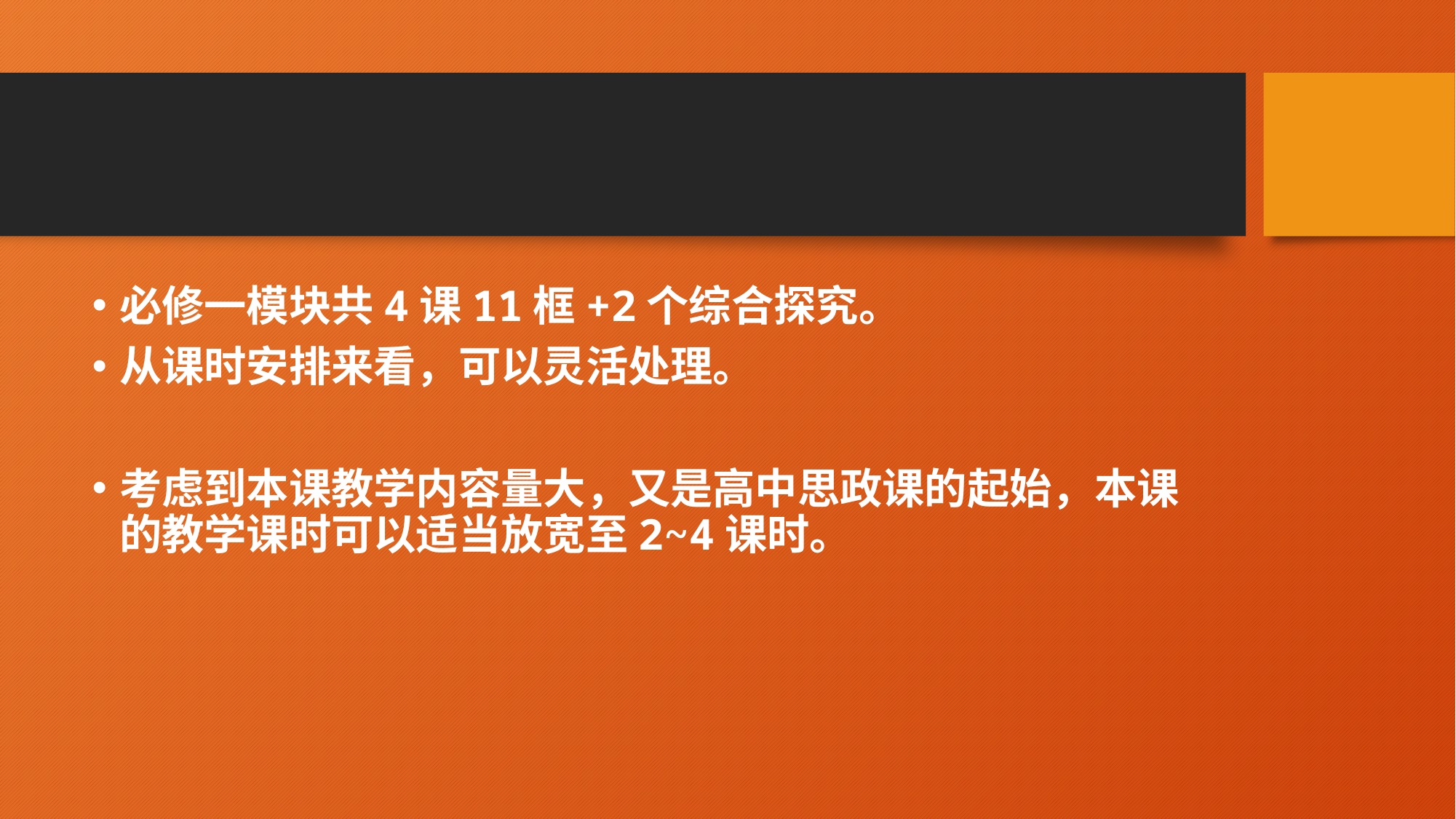

#
必修一模块共4课11框+2个综合探究。
从课时安排来看，可以灵活处理。

考虑到本课教学内容量大，又是高中思政课的起始，本课的教学课时可以适当放宽至2~4课时。